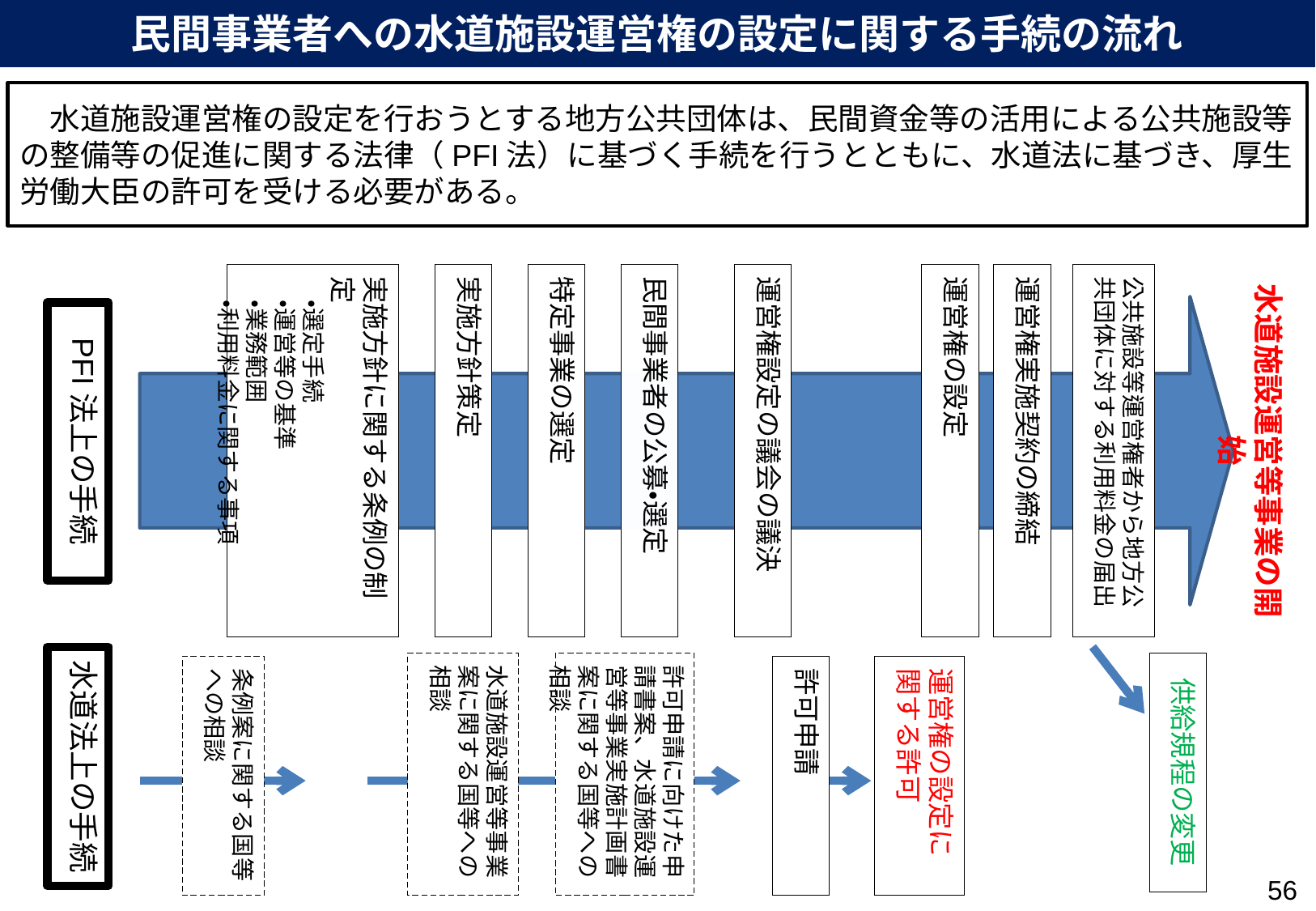

民間事業者への水道施設運営権の設定に関する手続の流れ

　水道施設運営権の設定を行おうとする地方公共団体は、民間資金等の活用による公共施設等の整備等の促進に関する法律（PFI法）に基づく手続を行うとともに、水道法に基づき、厚生労働大臣の許可を受ける必要がある。
実施方針に関する条例の制定
　・選定手続
　・運営等の基準
　・業務範囲
　・利用料金に関する事項
実施方針策定
特定事業の選定
民間事業者の公募・選定
運営権設定の議会の議決
運営権の設定
運営権実施契約の締結
公共施設等運営権者から地方公共団体に対する利用料金の届出
水道施設運営等事業の開始
PFI法上の手続
水道法上の手続
水道施設運営等事業案に関する国等への相談
許可申請に向けた申請書案、水道施設運営等事業実施計画書案に関する国等への相談
供給規程の変更
許可申請
条例案に関する国等への相談
運営権の設定に関する許可
56